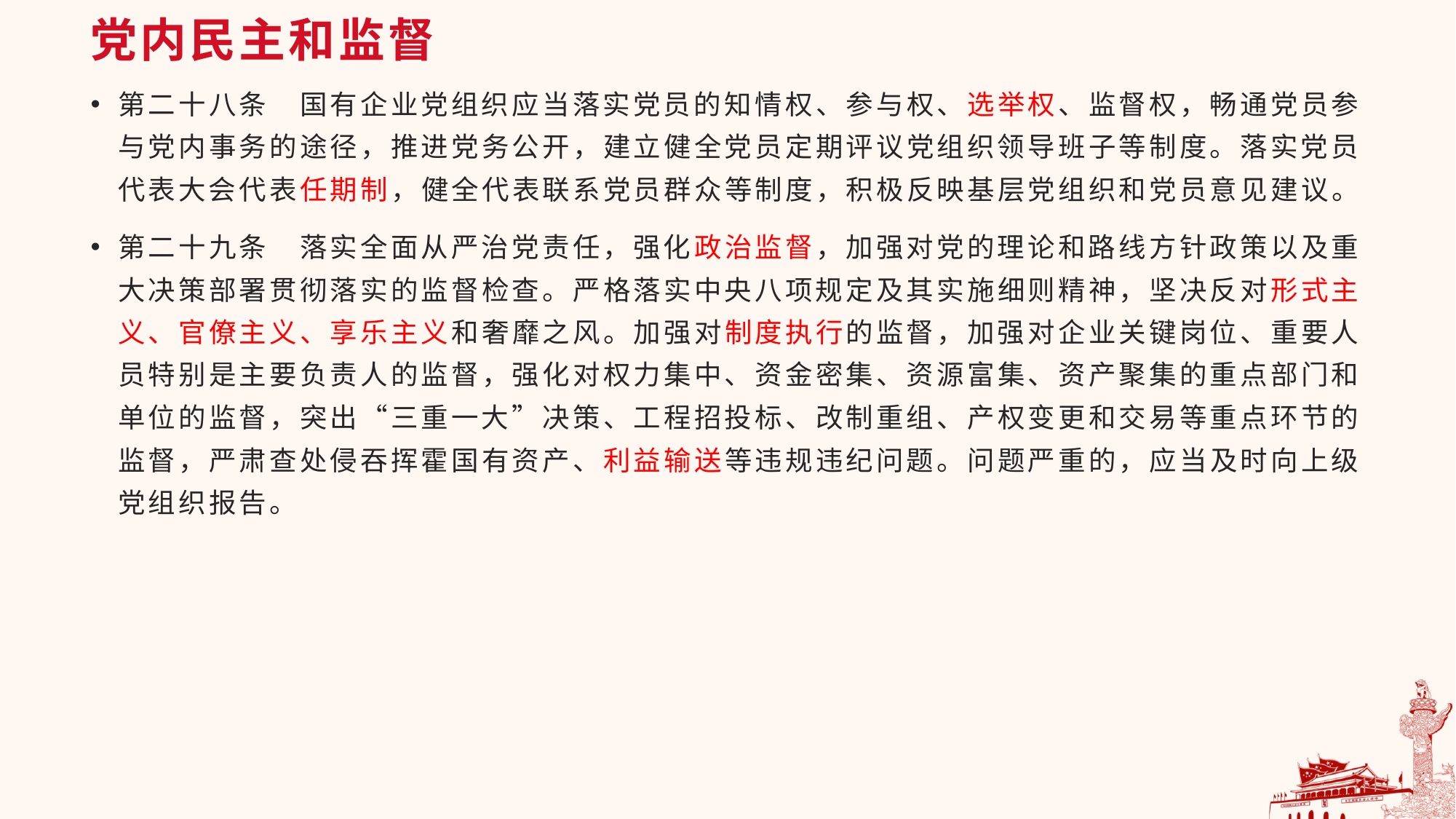

# 党内民主和监督
第二十八条　国有企业党组织应当落实党员的知情权、参与权、选举权、监督权，畅通党员参与党内事务的途径，推进党务公开，建立健全党员定期评议党组织领导班子等制度。落实党员代表大会代表任期制，健全代表联系党员群众等制度，积极反映基层党组织和党员意见建议。
第二十九条　落实全面从严治党责任，强化政治监督，加强对党的理论和路线方针政策以及重大决策部署贯彻落实的监督检查。严格落实中央八项规定及其实施细则精神，坚决反对形式主义、官僚主义、享乐主义和奢靡之风。加强对制度执行的监督，加强对企业关键岗位、重要人员特别是主要负责人的监督，强化对权力集中、资金密集、资源富集、资产聚集的重点部门和单位的监督，突出“三重一大”决策、工程招投标、改制重组、产权变更和交易等重点环节的监督，严肃查处侵吞挥霍国有资产、利益输送等违规违纪问题。问题严重的，应当及时向上级党组织报告。